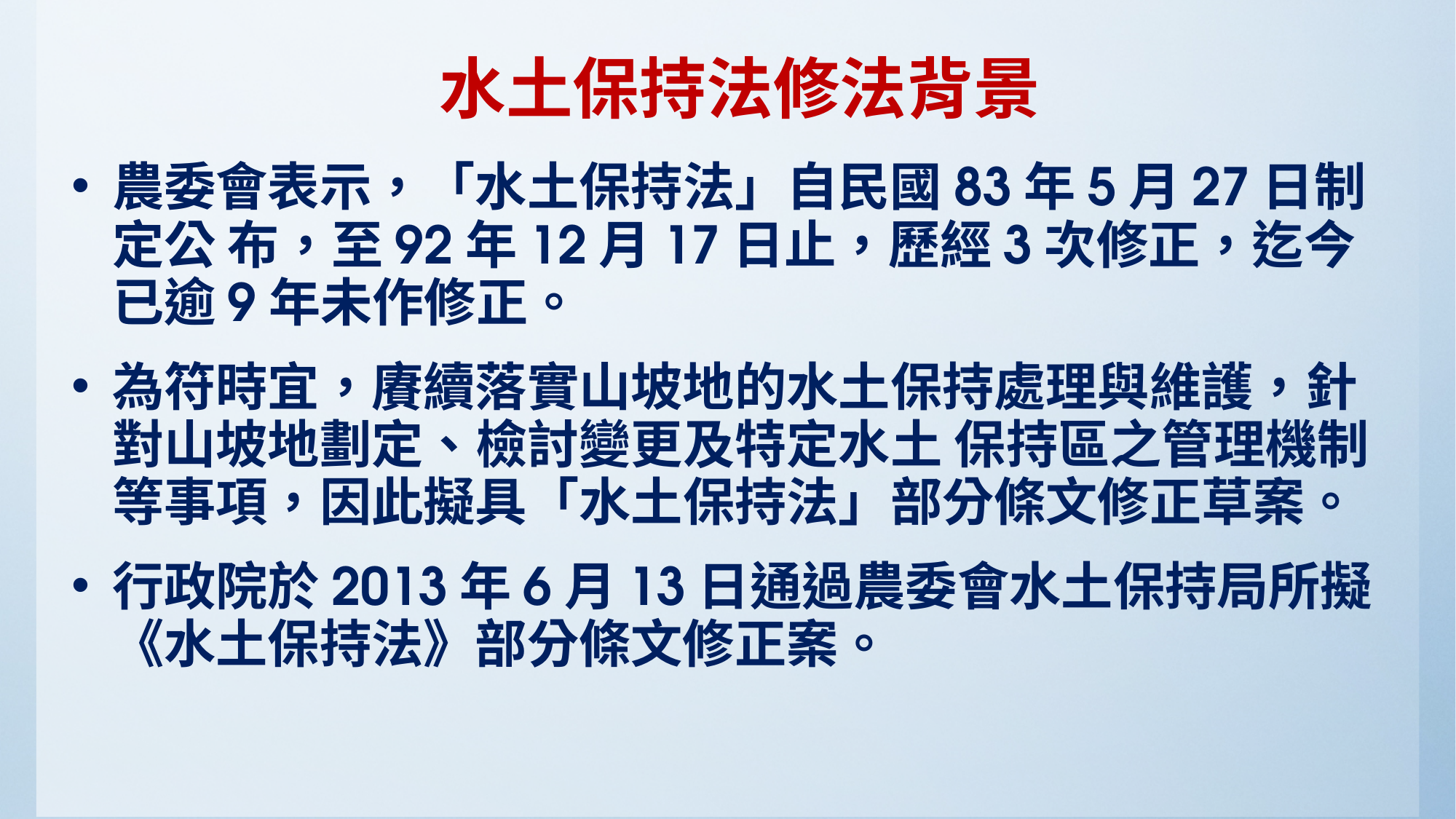

# 水土保持法修法背景
農委會表示，「水土保持法」自民國83年5月27日制定公 布，至92年12月17日止，歷經3次修正，迄今已逾9年未作修正。
為符時宜，賡續落實山坡地的水土保持處理與維護，針對山坡地劃定、檢討變更及特定水土 保持區之管理機制等事項，因此擬具「水土保持法」部分條文修正草案。
行政院於2013年6月13日通過農委會水土保持局所擬《水土保持法》部分條文修正案。